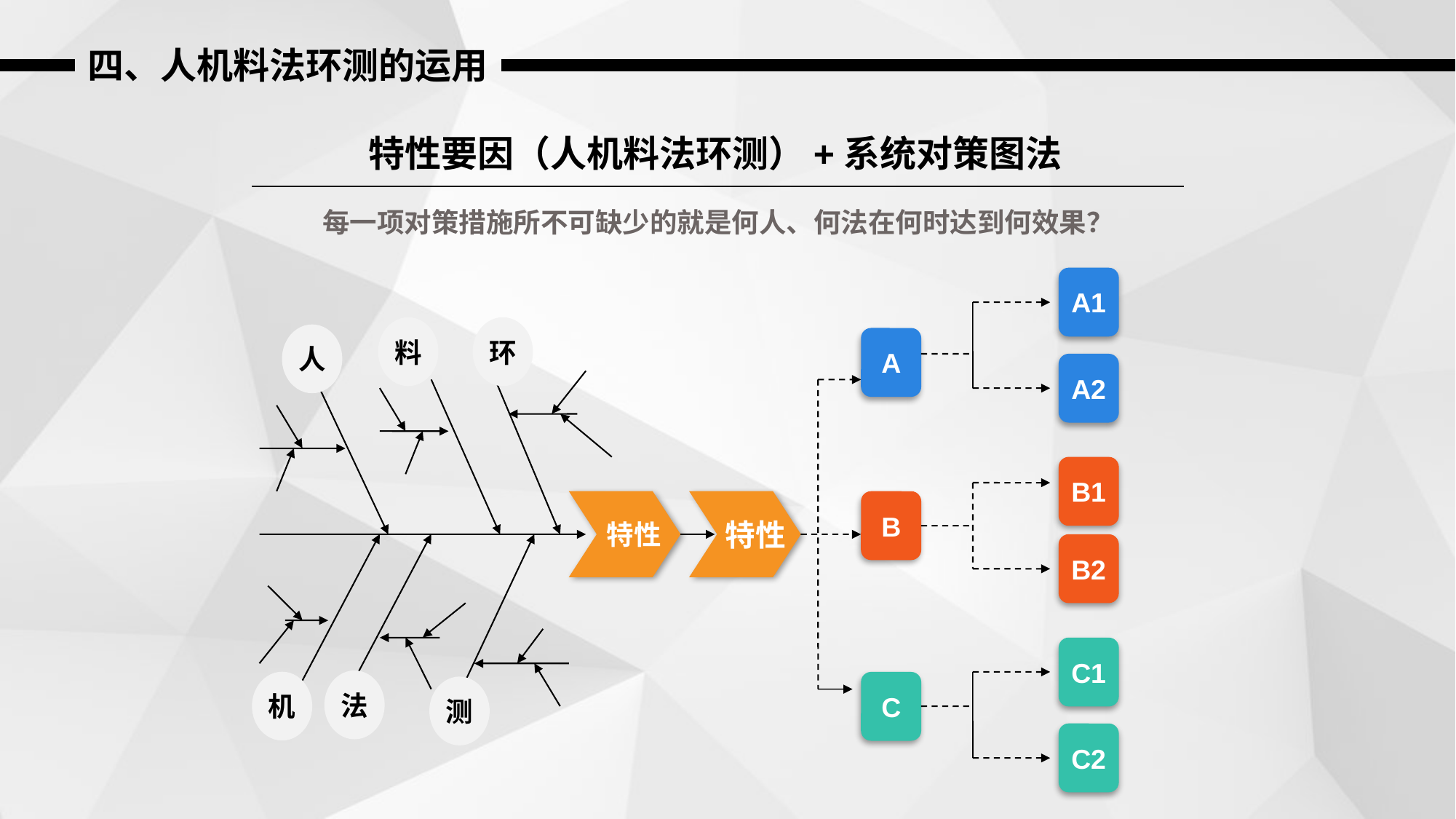

四、人机料法环测的运用
特性要因（人机料法环测）+系统对策图法
每一项对策措施所不可缺少的就是何人、何法在何时达到何效果？
A1

料
环
人
A

A2

B1

  特性
  特性
B

B2

C1

法
机
C

测

C2